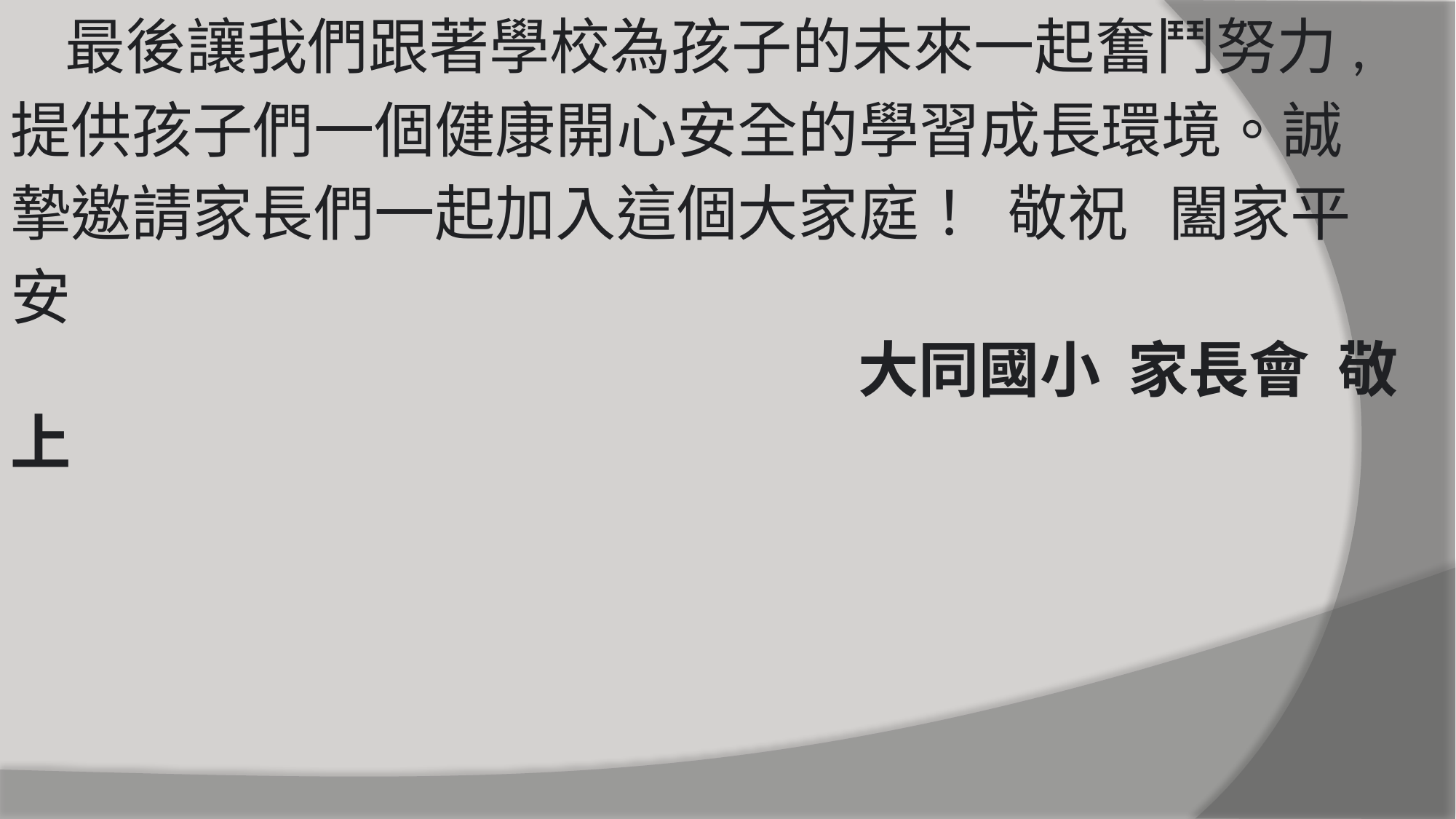

最後讓我們跟著學校為孩子的未來一起奮鬥努力,提供孩子們一個健康開心安全的學習成長環境。誠摯邀請家長們一起加入這個大家庭！  敬祝   闔家平安
                                              大同國小  家長會  敬上